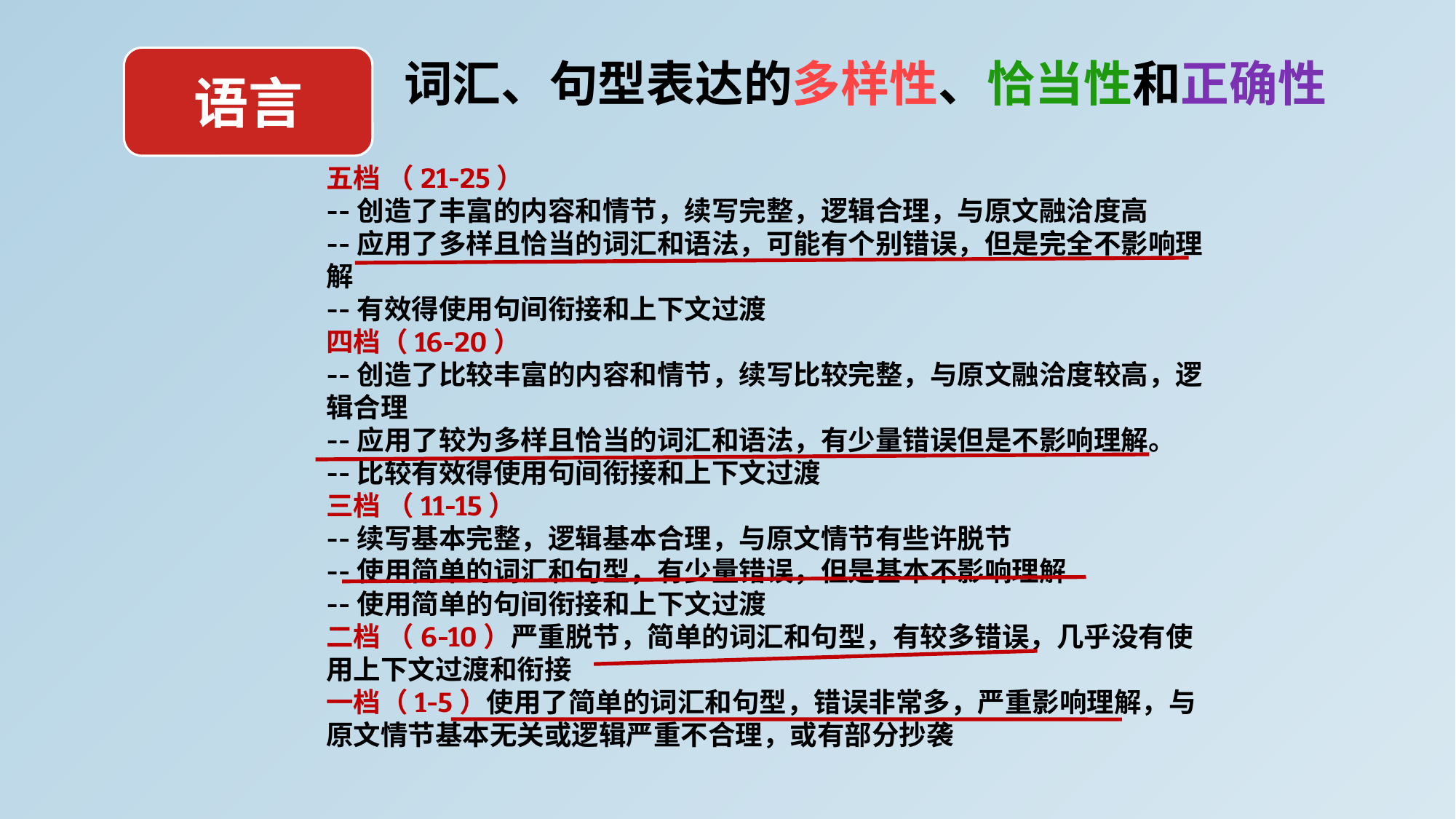

语言
词汇、句型表达的多样性、恰当性和正确性
五档 （21-25）
--创造了丰富的内容和情节，续写完整，逻辑合理，与原文融洽度高
--应用了多样且恰当的词汇和语法，可能有个别错误，但是完全不影响理解
--有效得使用句间衔接和上下文过渡
四档（16-20）
--创造了比较丰富的内容和情节，续写比较完整，与原文融洽度较高，逻辑合理
--应用了较为多样且恰当的词汇和语法，有少量错误但是不影响理解。
--比较有效得使用句间衔接和上下文过渡
三档 （11-15）
--续写基本完整，逻辑基本合理，与原文情节有些许脱节
--使用简单的词汇和句型，有少量错误，但是基本不影响理解
--使用简单的句间衔接和上下文过渡
二档 （6-10）严重脱节，简单的词汇和句型，有较多错误，几乎没有使用上下文过渡和衔接
一档（1-5）使用了简单的词汇和句型，错误非常多，严重影响理解，与原文情节基本无关或逻辑严重不合理，或有部分抄袭